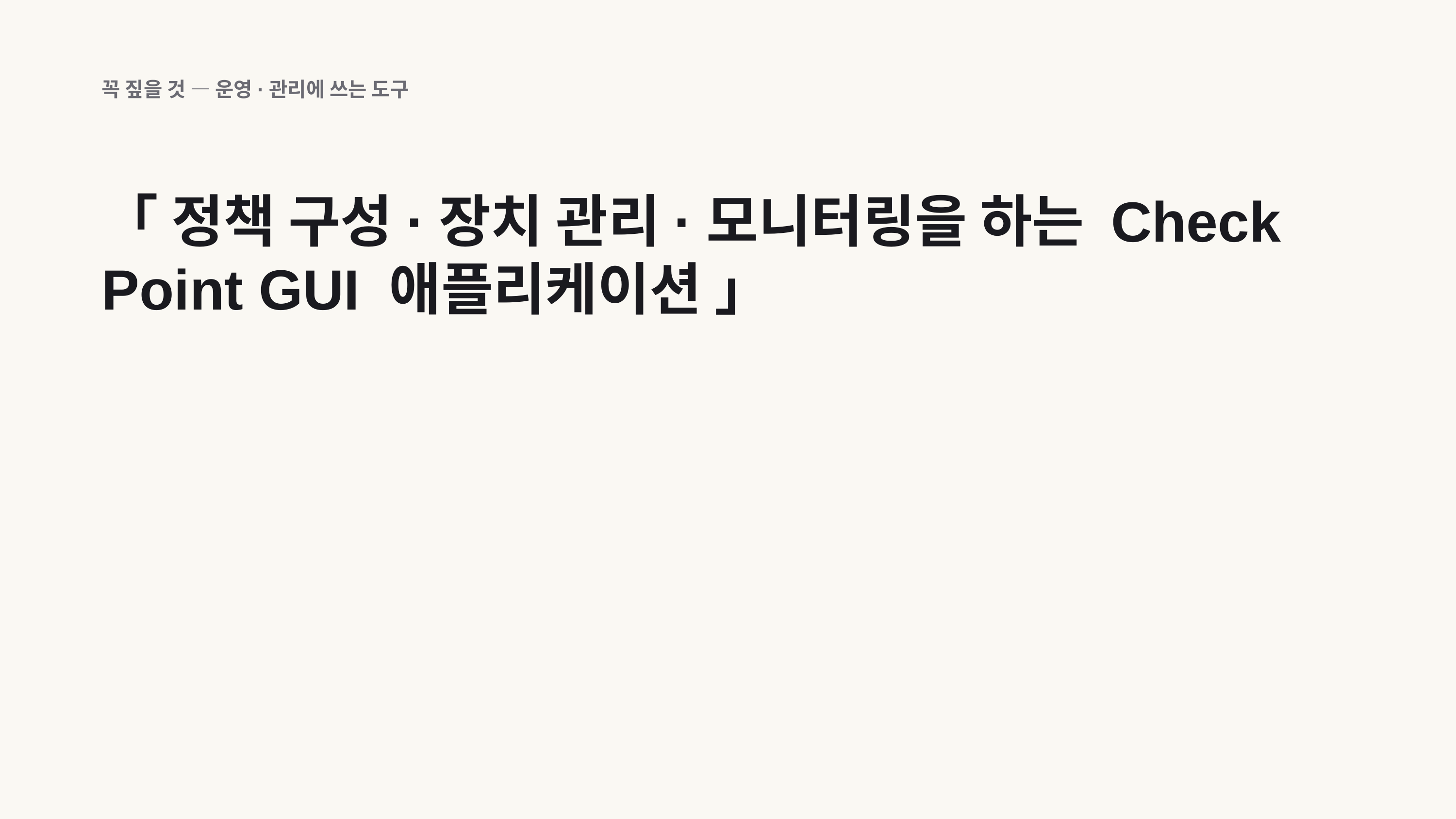

꼭 짚을 것 — 운영·관리에 쓰는 도구
「 정책 구성·장치 관리·모니터링을 하는 Check Point GUI 애플리케이션 」